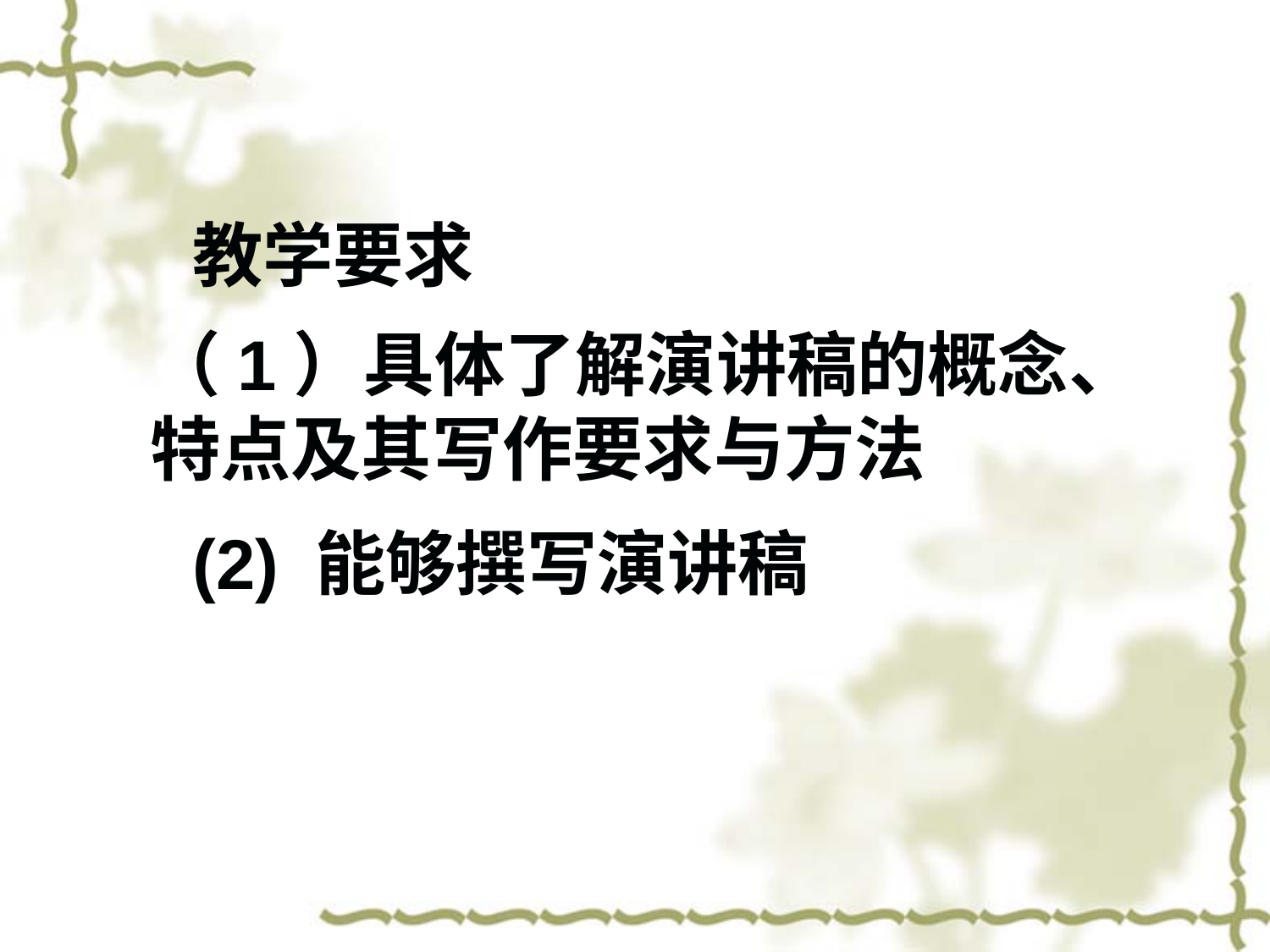

教学要求

（1）具体了解演讲稿的概念、特点及其写作要求与方法

(2) 能够撰写演讲稿